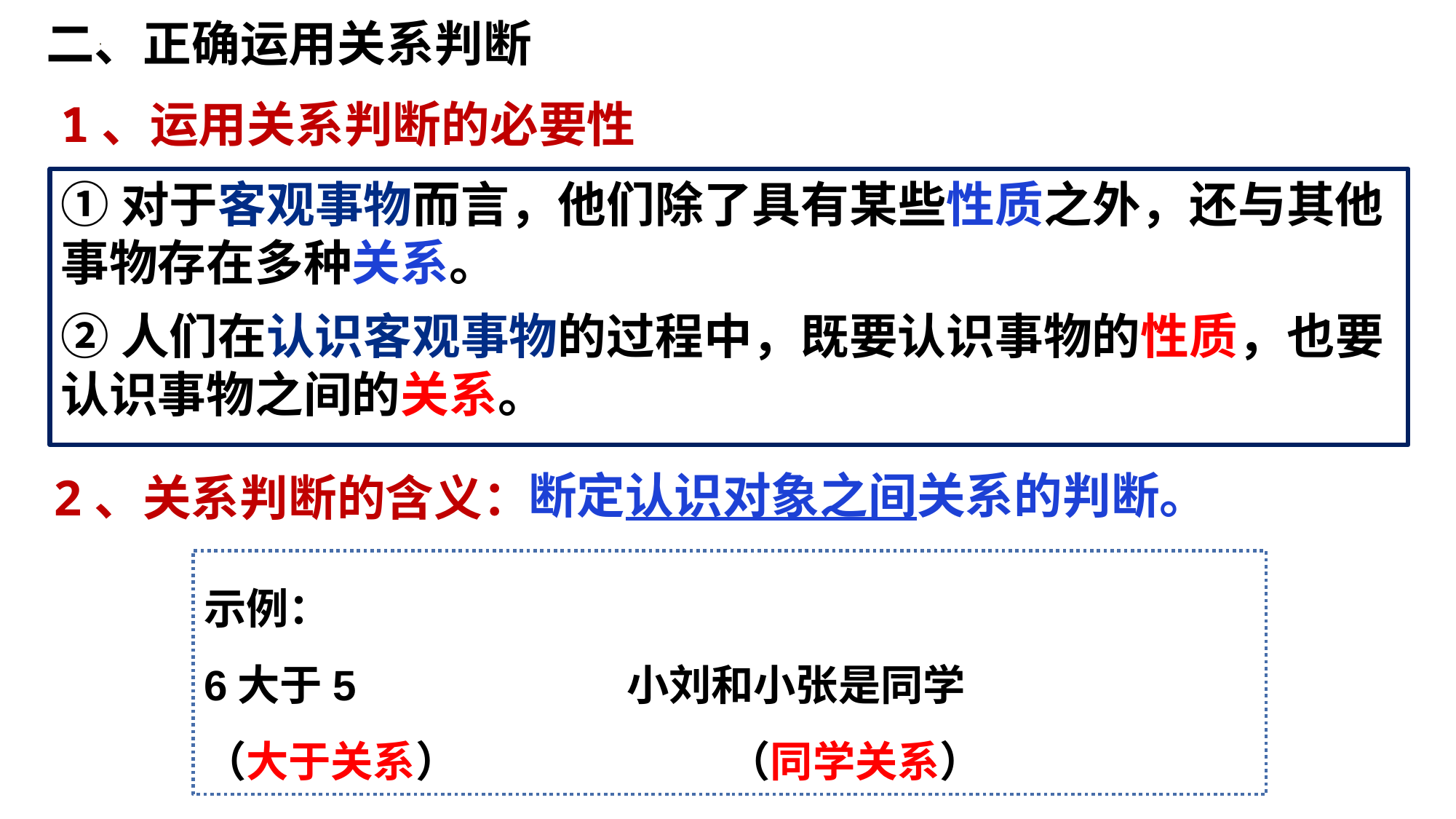

二、正确运用关系判断
1、运用关系判断的必要性
①对于客观事物而言，他们除了具有某些性质之外，还与其他事物存在多种关系。
②人们在认识客观事物的过程中，既要认识事物的性质，也要认识事物之间的关系。
断定认识对象之间关系的判断。
2、关系判断的含义：
示例：
6大于5                      小刘和小张是同学
（大于关系）                            （同学关系）